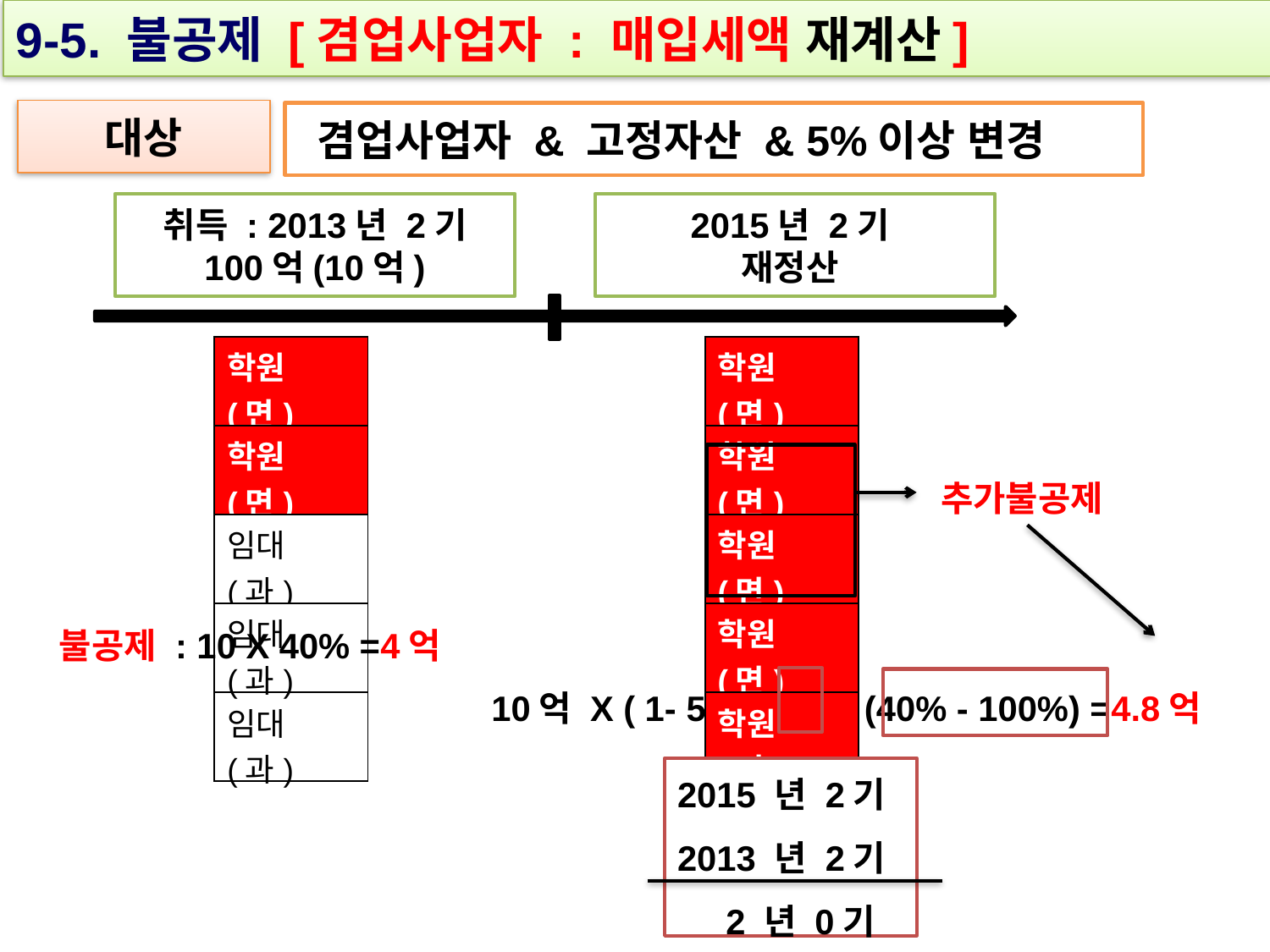

9-5. 불공제 [겸업사업자 : 매입세액 재계산]
대상
 겸업사업자 & 고정자산 & 5%이상 변경
취득 : 2013년 2기
100억(10억)
2015년 2기
재정산

| 학원(면) |
| --- |
| 학원(면) |
| 임대(과) |
| 임대(과) |
| 임대(과) |
| 학원(면) |
| --- |
| 학원(면) |
| 학원(면) |
| 학원(면) |
| 학원(면) |

 추가불공제
불공제 : 10 X 40% =4억
10억 X ( 1- 5% X 4 ) X (40% - 100%) =4.8억

2015 년 2기
2013 년 2기
     2 년 0기